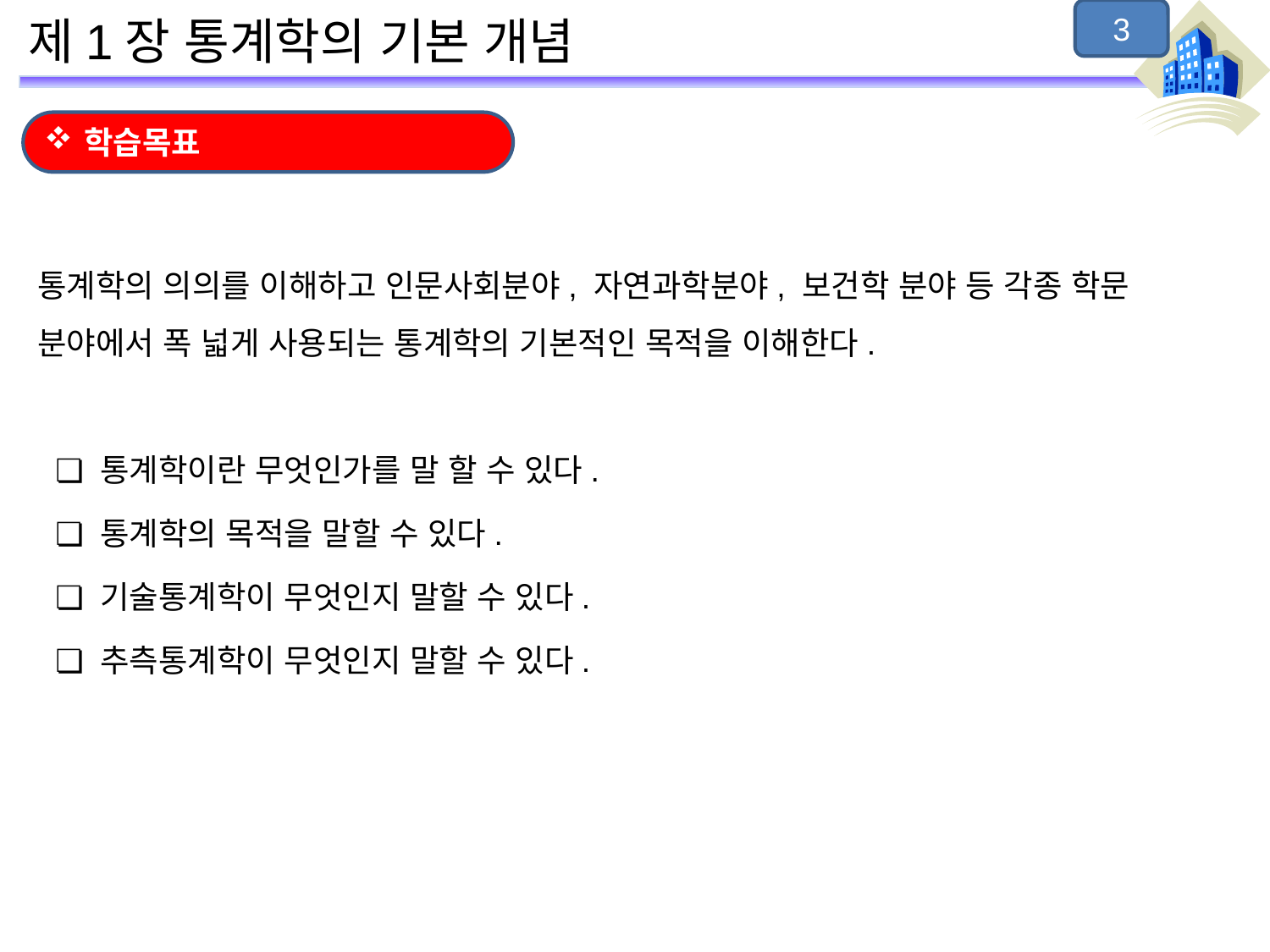

3
# 제1장 통계학의 기본 개념
학습목표

통계학의 의의를 이해하고 인문사회분야, 자연과학분야, 보건학 분야 등 각종 학문 분야에서 폭 넓게 사용되는 통계학의 기본적인 목적을 이해한다.

  ❏ 통계학이란 무엇인가를 말 할 수 있다.
  ❏ 통계학의 목적을 말할 수 있다.
  ❏ 기술통계학이 무엇인지 말할 수 있다.
  ❏ 추측통계학이 무엇인지 말할 수 있다.